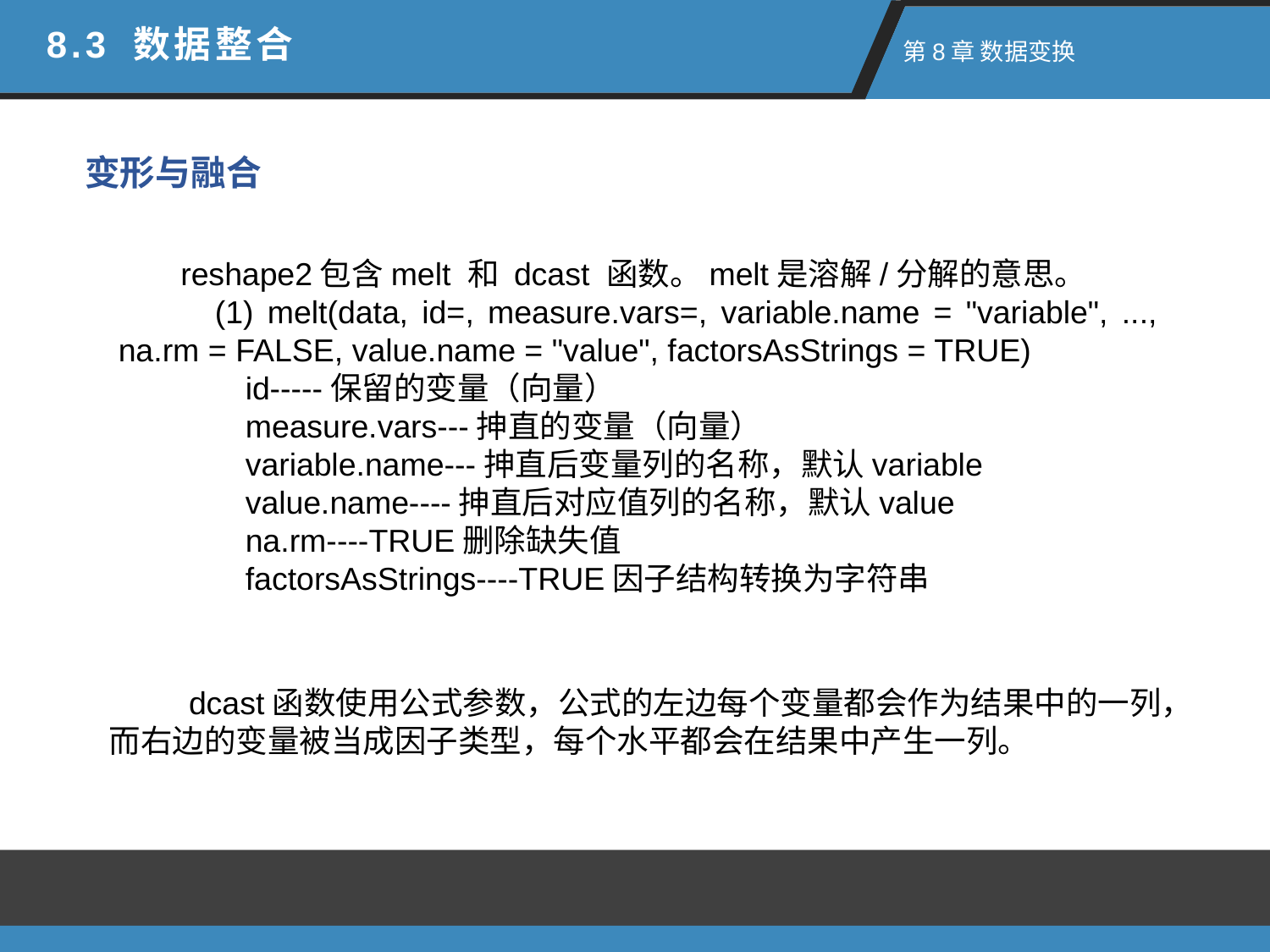

8.3 数据整合
  第8章 数据变换
变形与融合
       reshape2包含melt 和 dcast 函数。melt是溶解/分解的意思。
       (1) melt(data, id=, measure.vars=, variable.name = "variable", ..., na.rm = FALSE, value.name = "value", factorsAsStrings = TRUE)
id-----保留的变量（向量）
measure.vars---抻直的变量（向量）
variable.name---抻直后变量列的名称，默认variable
value.name----抻直后对应值列的名称，默认value
na.rm----TRUE删除缺失值
factorsAsStrings----TRUE因子结构转换为字符串
         dcast函数使用公式参数，公式的左边每个变量都会作为结果中的一列，而右边的变量被当成因子类型，每个水平都会在结果中产生一列。